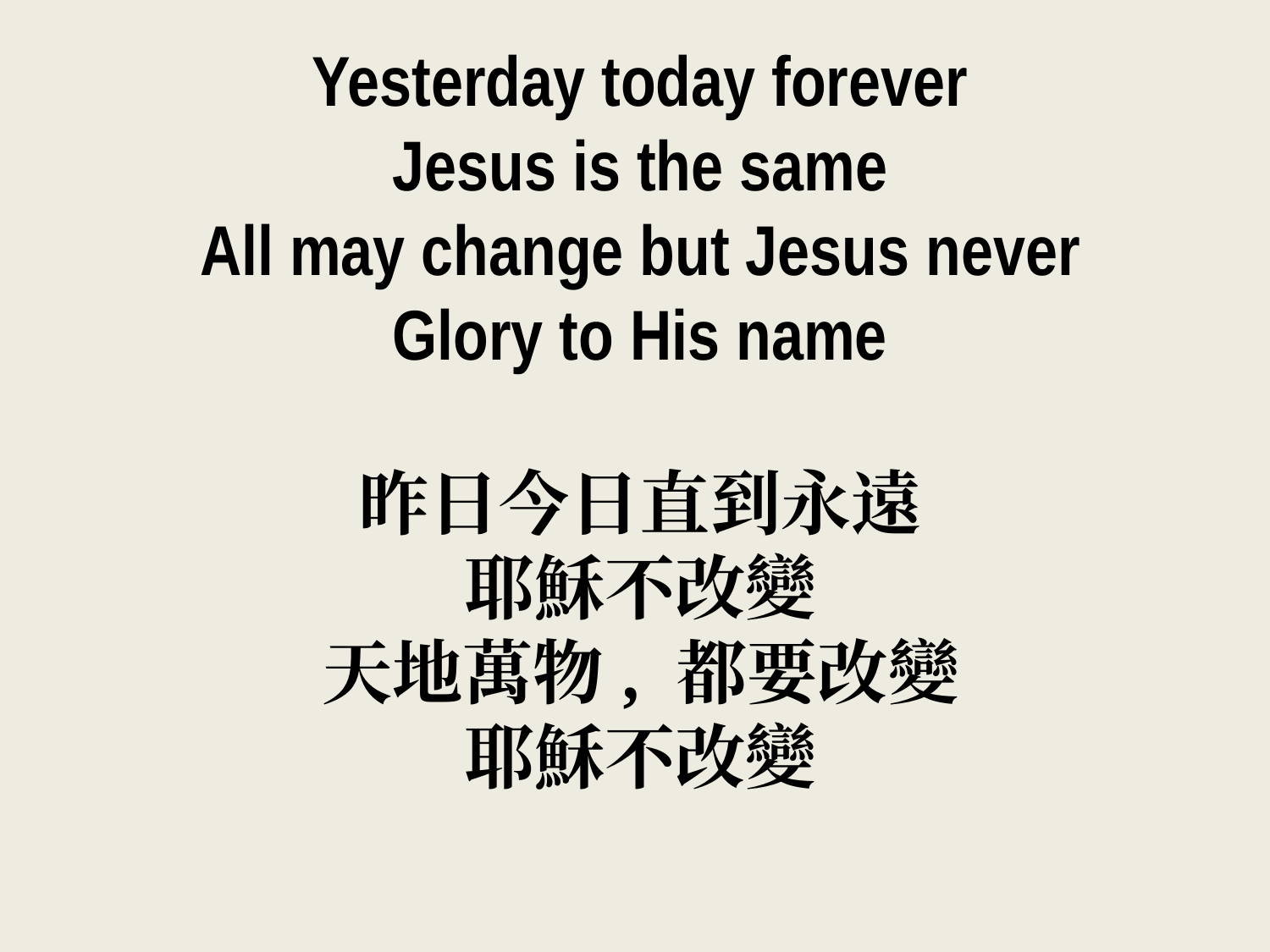

Yesterday today forever
Jesus is the same
All may change but Jesus never
Glory to His name

昨日今日直到永遠
耶穌不改變
天地萬物, 都要改變
耶穌不改變